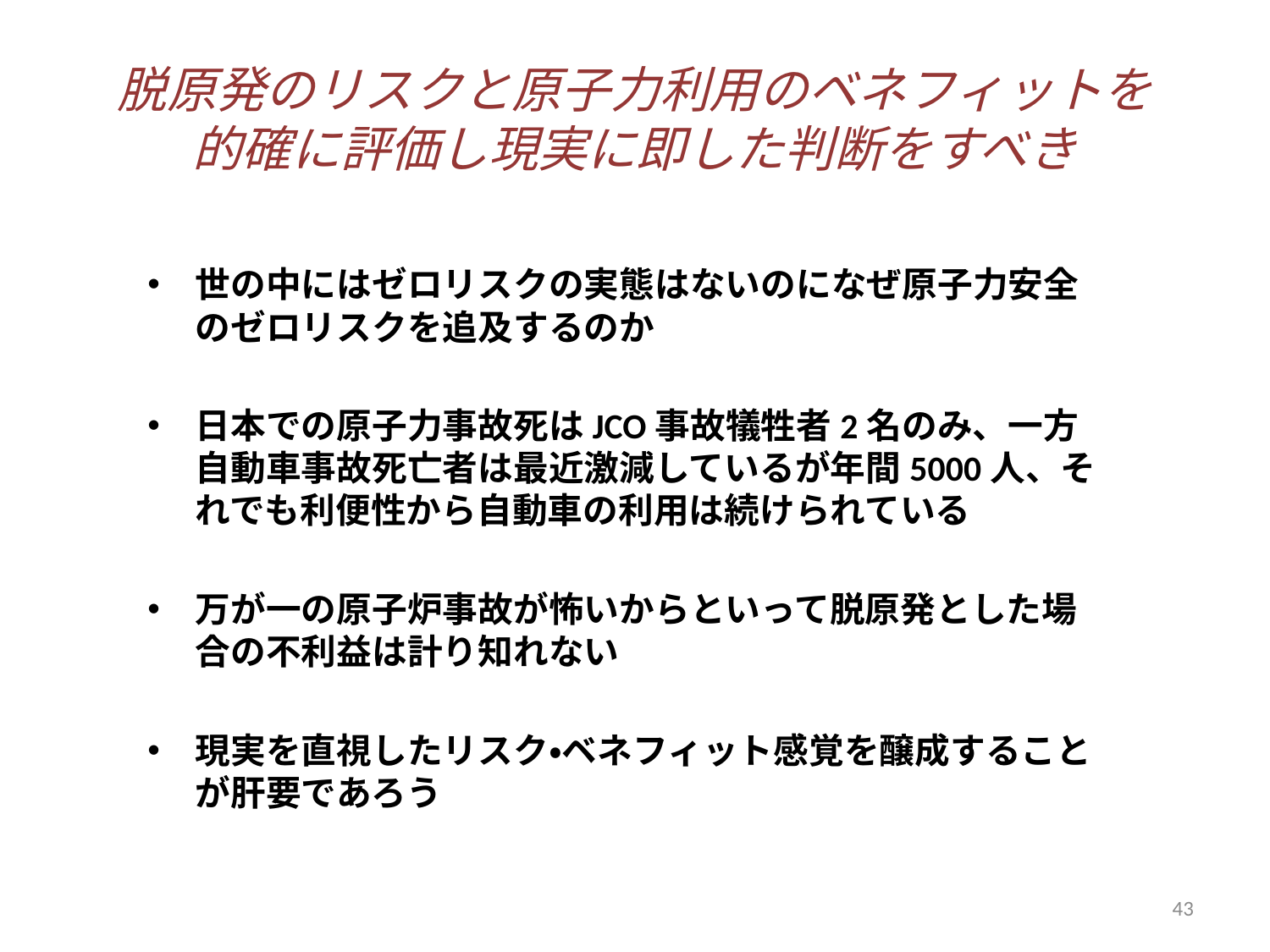

# 脱原発のリスクと原子力利用のベネフィットを 的確に評価し現実に即した判断をすべき
世の中にはゼロリスクの実態はないのになぜ原子力安全のゼロリスクを追及するのか

日本での原子力事故死はJCO事故犠牲者2名のみ、一方自動車事故死亡者は最近激減しているが年間5000人、それでも利便性から自動車の利用は続けられている

万が一の原子炉事故が怖いからといって脱原発とした場合の不利益は計り知れない

現実を直視したリスク・ベネフィット感覚を醸成することが肝要であろう

43